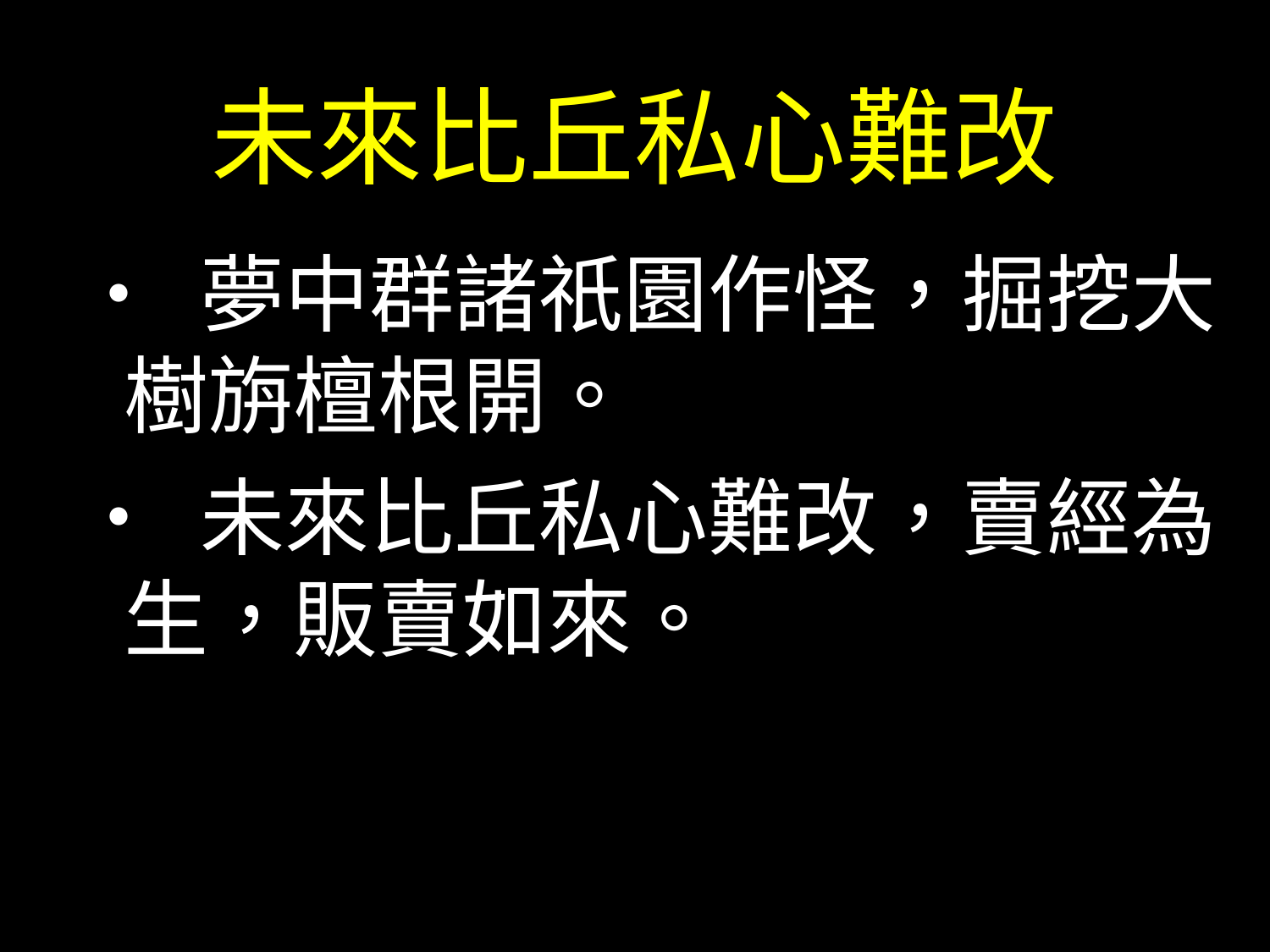

# 未來比丘私心難改
• 夢中群諸祇園作怪，掘挖大
樹旃檀根開。
• 未來比丘私心難改，賣經為
生，販賣如來。